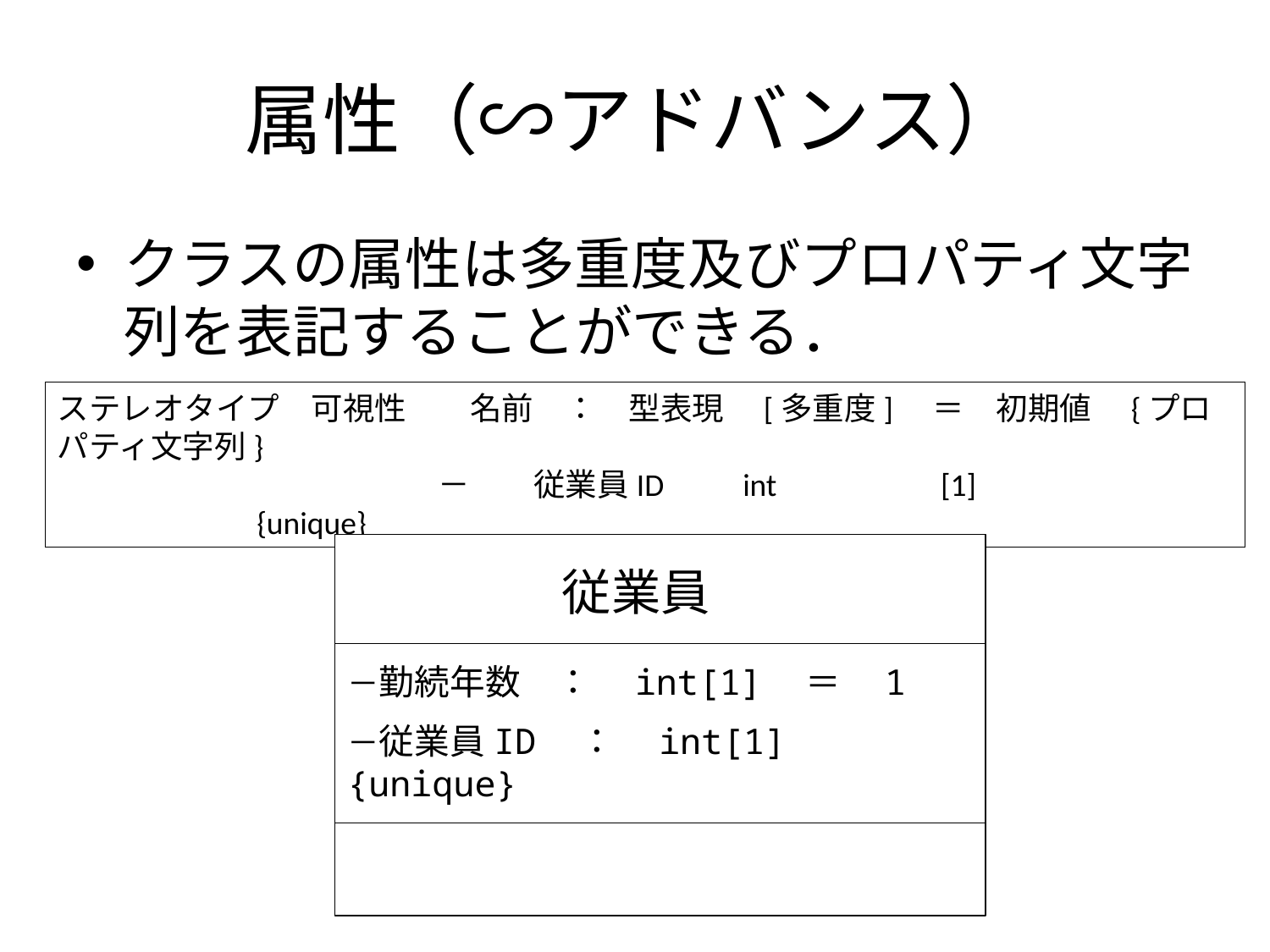

# 属性（∽アドバンス）
クラスの属性は多重度及びプロパティ文字列を表記することができる．

ステレオタイプ　可視性　　名前　：　型表現　[多重度]　＝　初期値　{プロパティ文字列}
　　　　　　　　　　　　－　　従業員ID　　int 　　　　  [1]　　　　　　　　　　　         {unique}

従業員

－勤続年数　：　int[1]　＝　1
－従業員ID　：　int[1]　{unique}